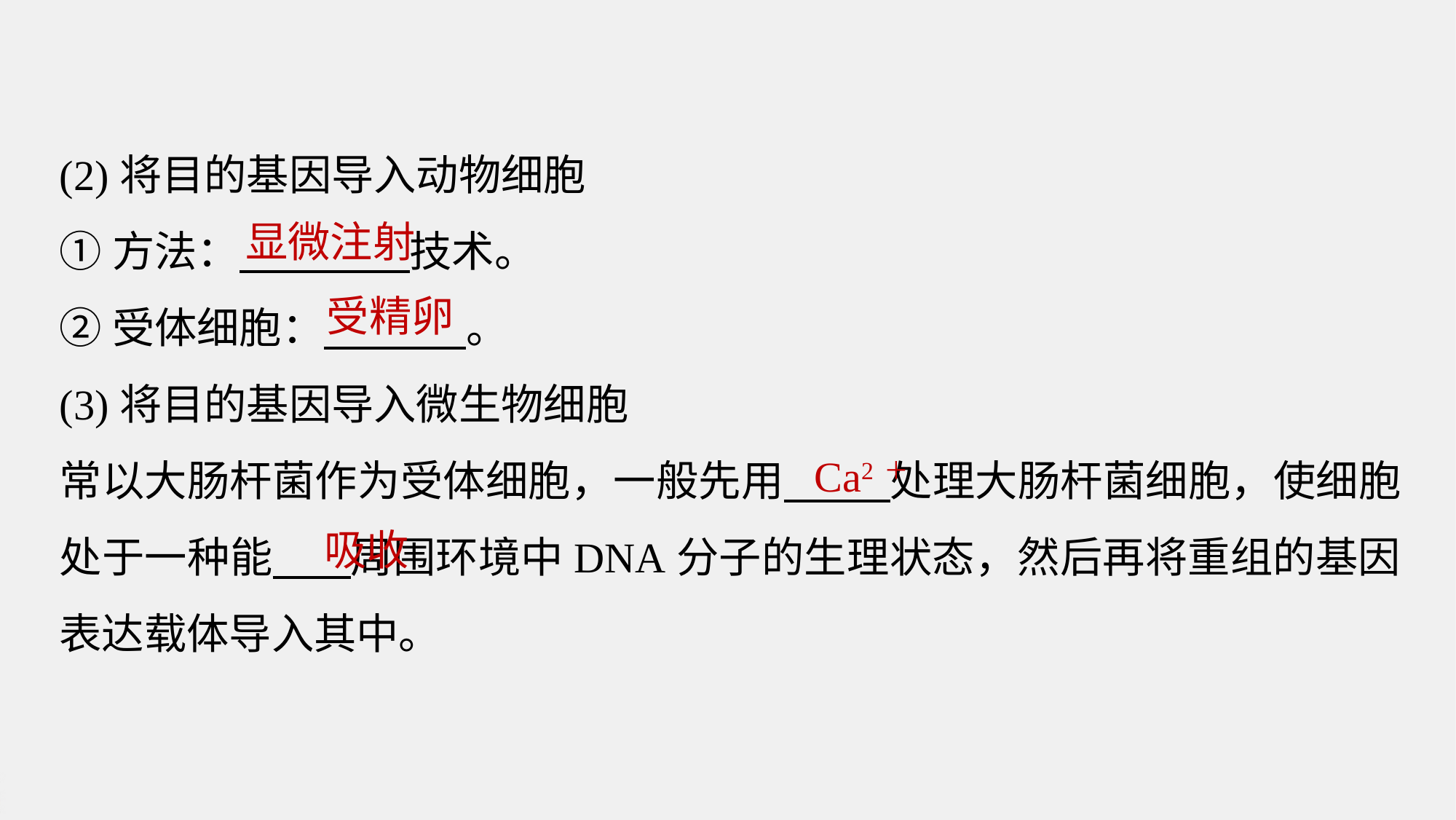

(2)将目的基因导入动物细胞
①方法：                  技术。
②受体细胞：               。
(3)将目的基因导入微生物细胞
常以大肠杆菌作为受体细胞，一般先用           处理大肠杆菌细胞，使细胞处于一种能        周围环境中DNA分子的生理状态，然后再将重组的基因表达载体导入其中。
显微注射
受精卵
Ca2＋
吸收